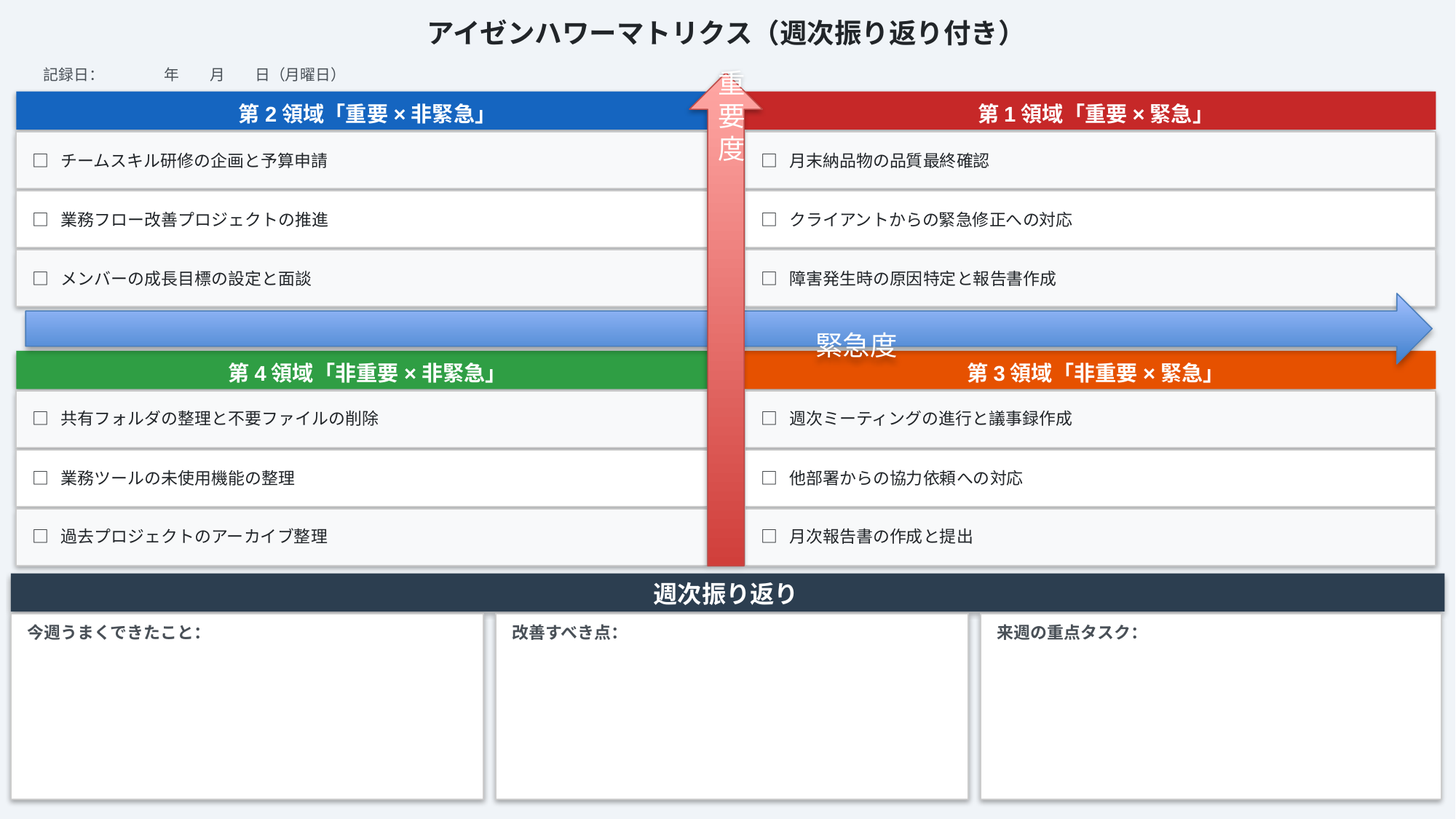

アイゼンハワーマトリクス（週次振り返り付き）
記録日：　　　　年　　月　　日（月曜日）
重要度

第2領域「重要×非緊急」
第1領域「重要×緊急」

□  チームスキル研修の企画と予算申請
□  月末納品物の品質最終確認

□  業務フロー改善プロジェクトの推進
□  クライアントからの緊急修正への対応

□  メンバーの成長目標の設定と面談
□  障害発生時の原因特定と報告書作成
　　　　　　　　　　　　　　　　　　　　　　　　　　　　　　　　　　　　　　　　　　　　　　　　　　　　　　　　　　　　　　　　　　緊急度

第4領域「非重要×非緊急」
第3領域「非重要×緊急」

□  共有フォルダの整理と不要ファイルの削除
□  週次ミーティングの進行と議事録作成

□  業務ツールの未使用機能の整理
□  他部署からの協力依頼への対応

□  過去プロジェクトのアーカイブ整理
□  月次報告書の作成と提出

週次振り返り

今週うまくできたこと：
改善すべき点：
来週の重点タスク：